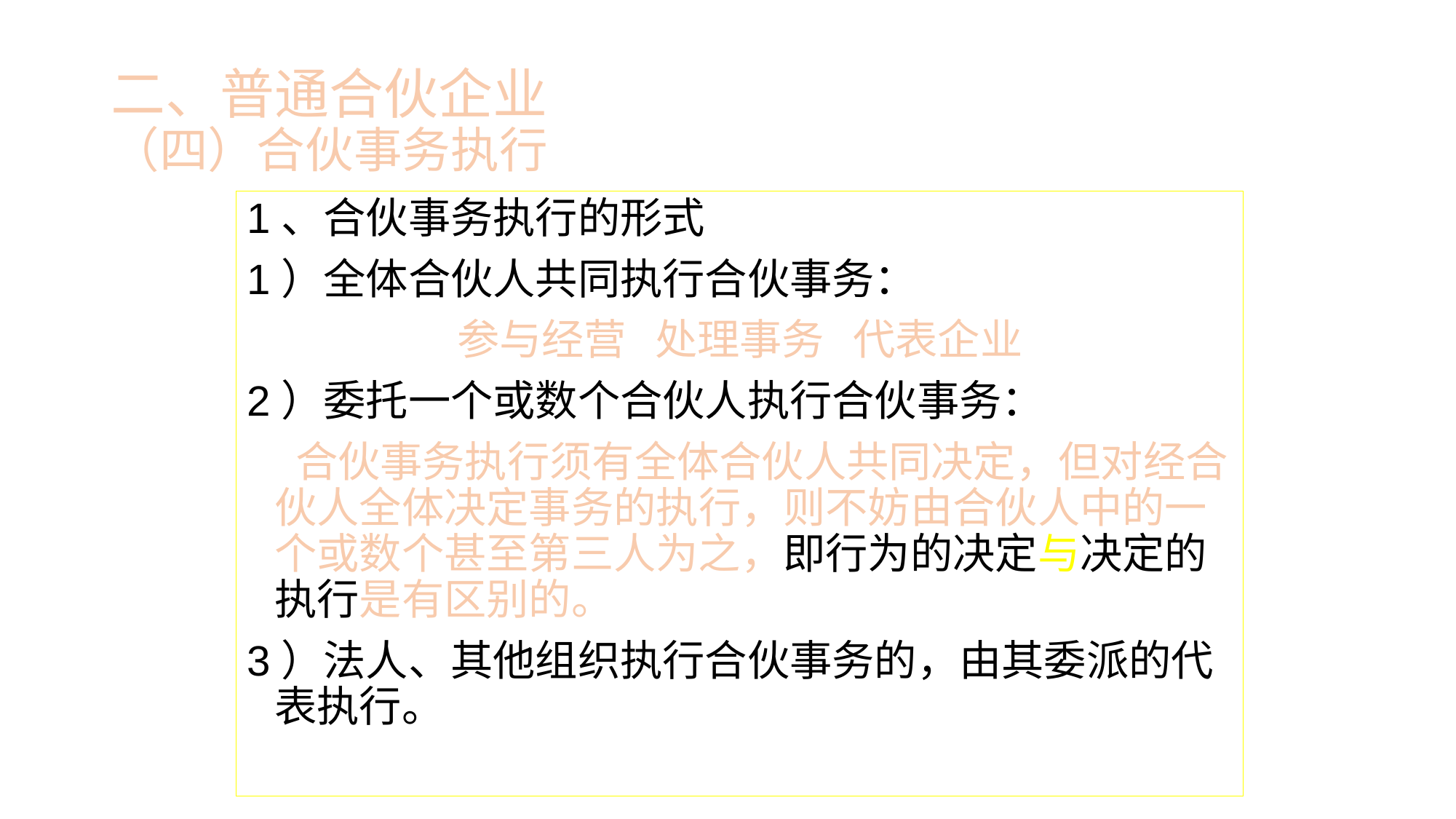

# 二、普通合伙企业 （四）合伙事务执行
1、合伙事务执行的形式
1）全体合伙人共同执行合伙事务：
参与经营   处理事务   代表企业
2）委托一个或数个合伙人执行合伙事务：
    合伙事务执行须有全体合伙人共同决定，但对经合伙人全体决定事务的执行，则不妨由合伙人中的一个或数个甚至第三人为之，即行为的决定与决定的执行是有区别的。
3）法人、其他组织执行合伙事务的，由其委派的代表执行。